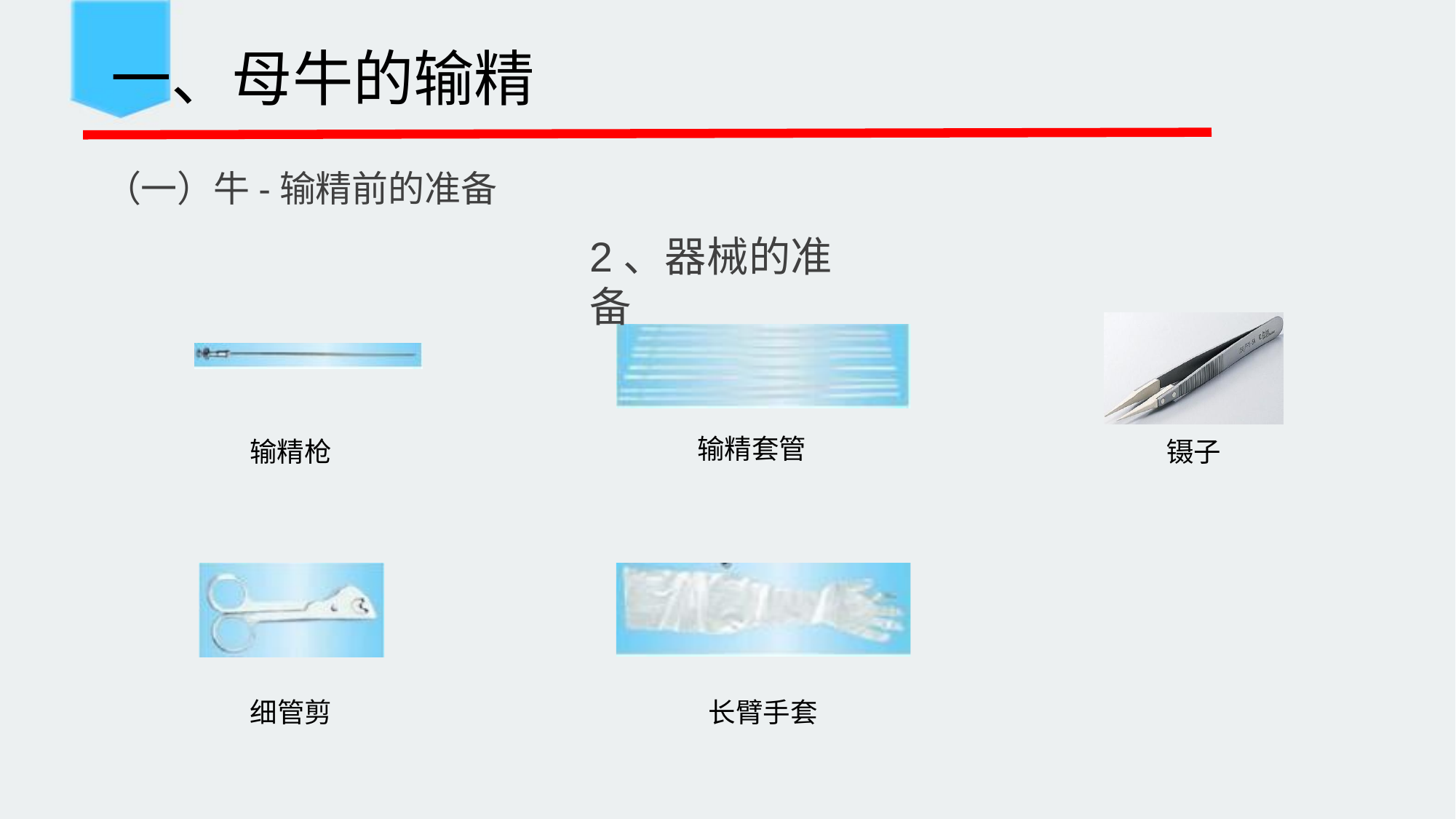

一、母牛的输精
  （一）牛-输精前的准备
2、器械的准备

输精套管
输精枪
镊子

细管剪
长臂手套